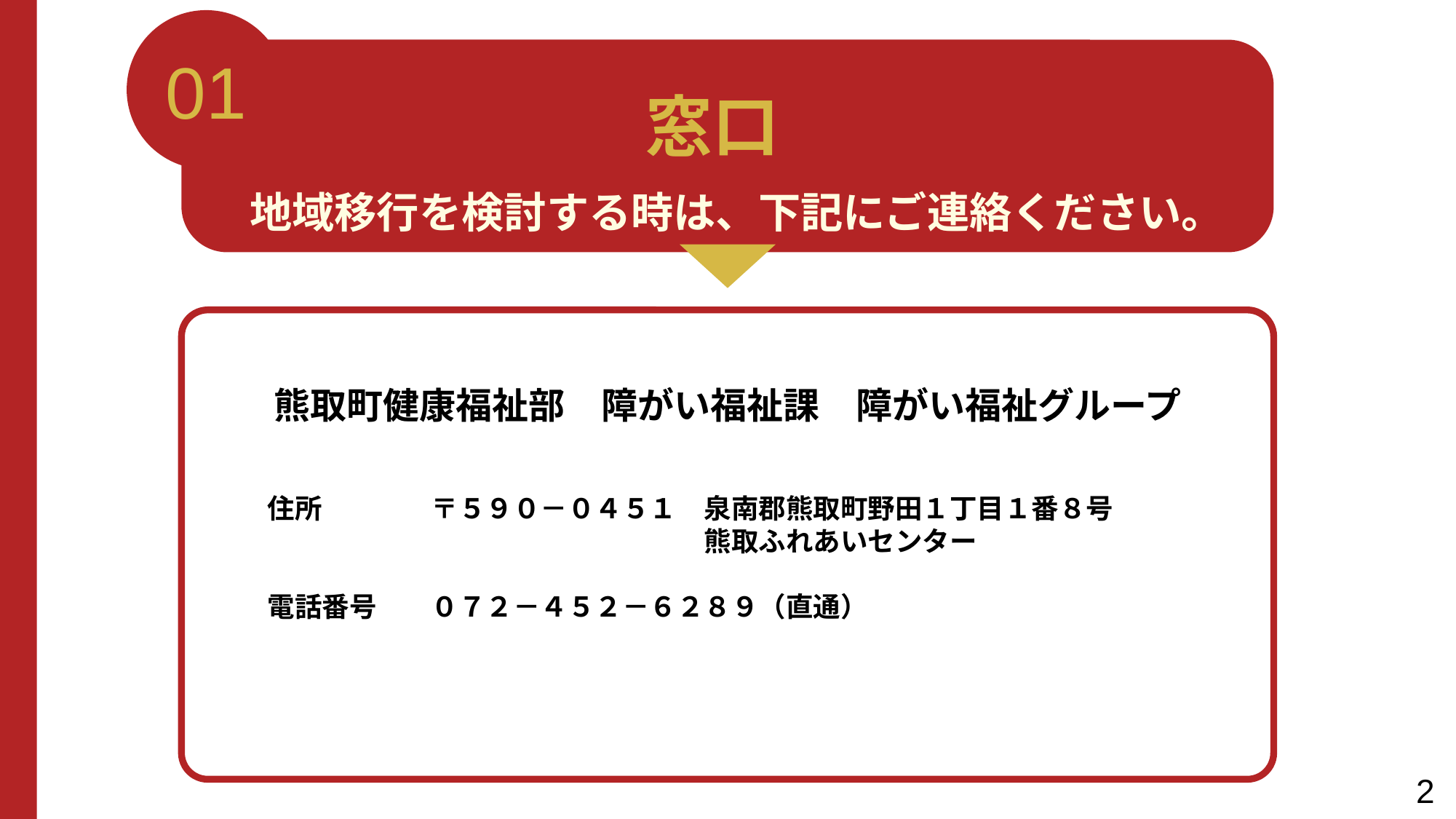

01

窓口
地域移行を検討する時は、下記にご連絡ください。

熊取町健康福祉部　障がい福祉課　障がい福祉グループ

　　
　　住所　　　　〒５９０－０４５１　泉南郡熊取町野田１丁目１番８号
　　　　　　　　　　　　　　　　　　熊取ふれあいセンター

　　電話番号　　０７２－４５２－６２８９（直通）